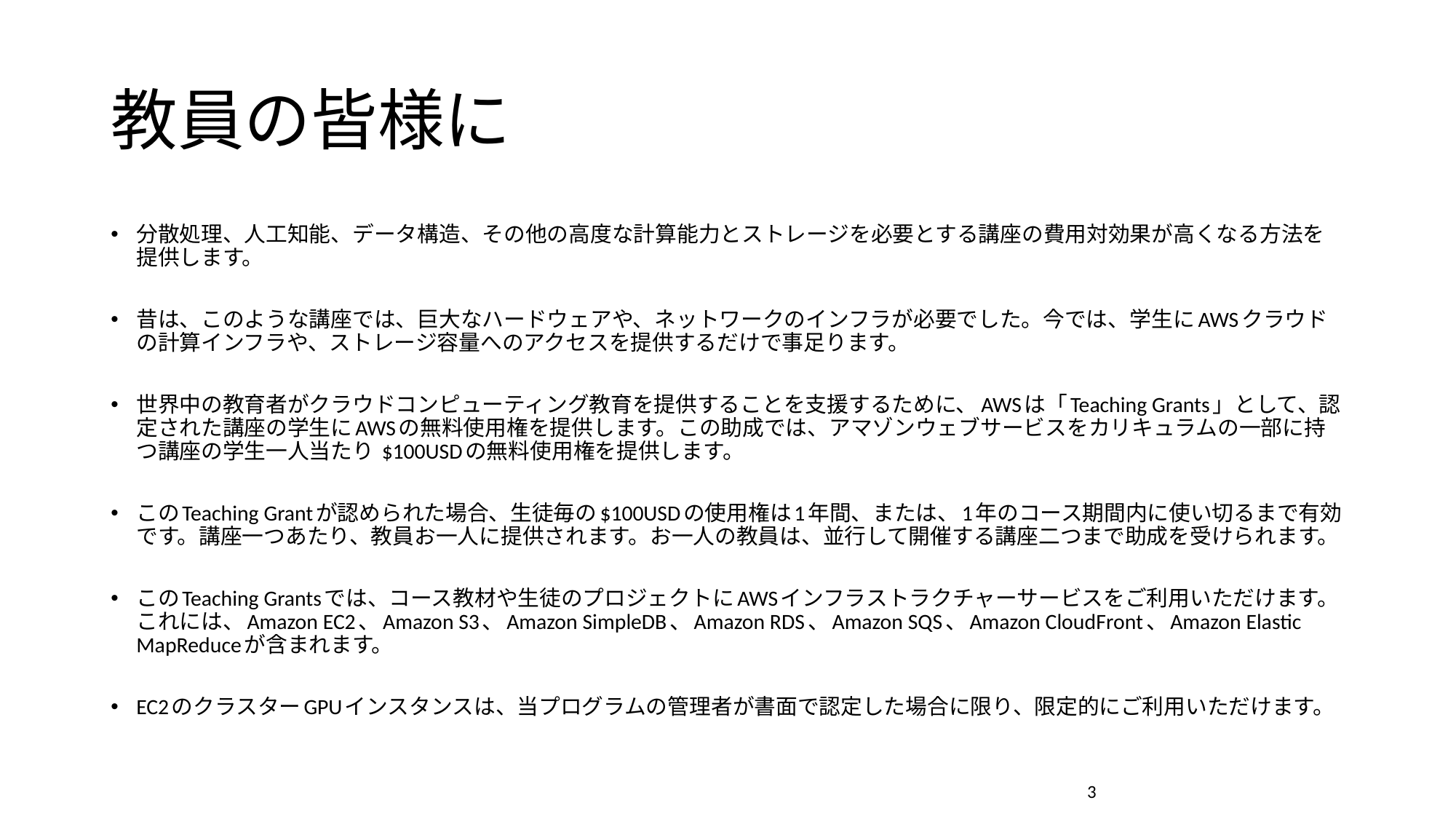

# 教員の皆様に
分散処理、人工知能、データ構造、その他の高度な計算能力とストレージを必要とする講座の費用対効果が高くなる方法を提供します。

昔は、このような講座では、巨大なハードウェアや、ネットワークのインフラが必要でした。今では、学生にAWSクラウドの計算インフラや、ストレージ容量へのアクセスを提供するだけで事足ります。

世界中の教育者がクラウドコンピューティング教育を提供することを支援するために、AWSは「Teaching Grants」として、認定された講座の学生にAWSの無料使用権を提供します。この助成では、アマゾンウェブサービスをカリキュラムの一部に持つ講座の学生一人当たり $100USDの無料使用権を提供します。

このTeaching Grantが認められた場合、生徒毎の$100USDの使用権は1年間、または、1年のコース期間内に使い切るまで有効です。講座一つあたり、教員お一人に提供されます。お一人の教員は、並行して開催する講座二つまで助成を受けられます。

このTeaching Grantsでは、コース教材や生徒のプロジェクトにAWSインフラストラクチャーサービスをご利用いただけます。これには、Amazon EC2、Amazon S3、Amazon SimpleDB、Amazon RDS、Amazon SQS、Amazon CloudFront、Amazon Elastic MapReduceが含まれます。

EC2のクラスターGPUインスタンスは、当プログラムの管理者が書面で認定した場合に限り、限定的にご利用いただけます。
3